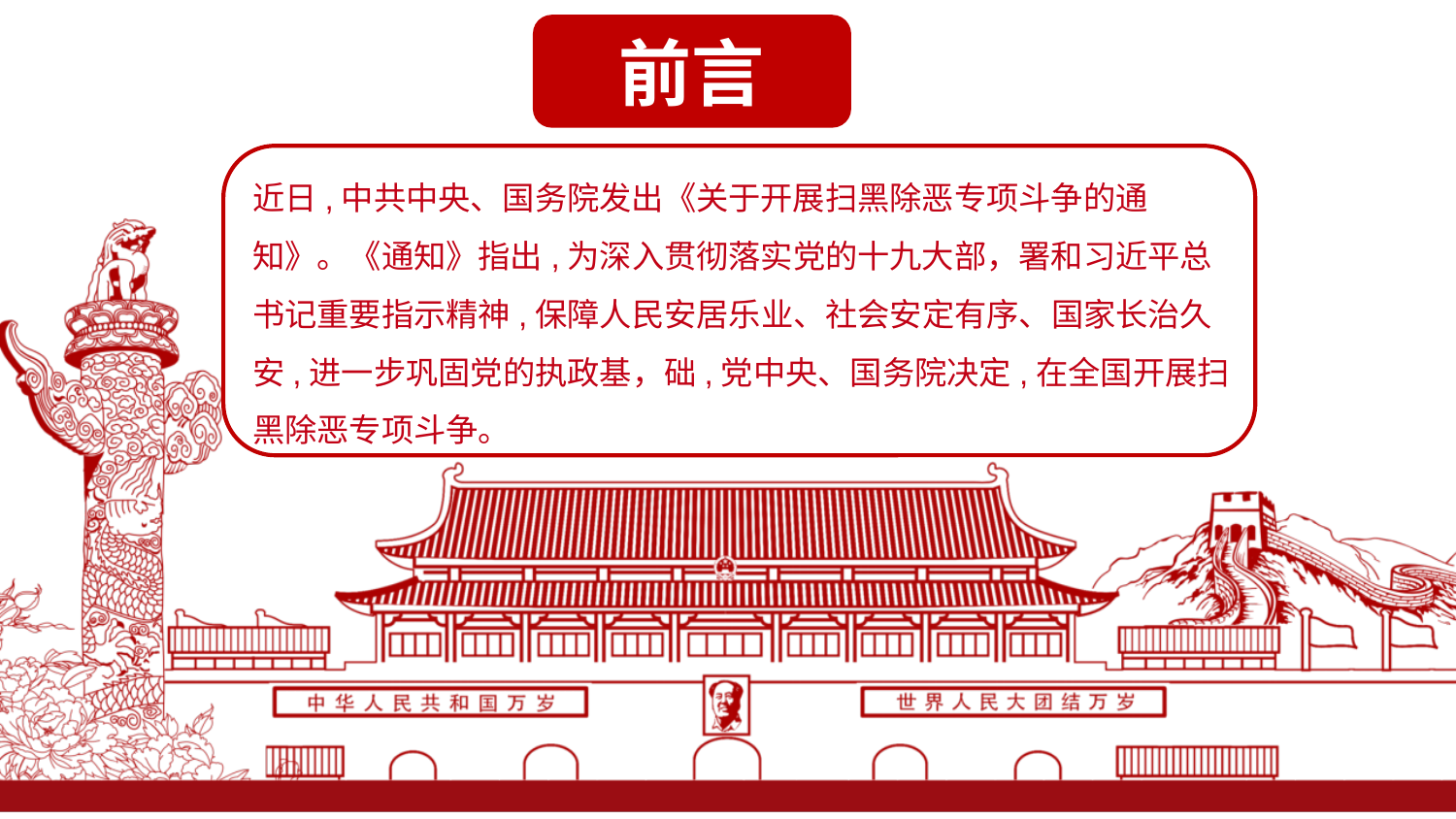

前言

近日,中共中央、国务院发出《关于开展扫黑除恶专项斗争的通知》。《通知》指出,为深入贯彻落实党的十九大部，署和习近平总书记重要指示精神,保障人民安居乐业、社会安定有序、国家长治久安,进一步巩固党的执政基，础,党中央、国务院决定,在全国开展扫黑除恶专项斗争。